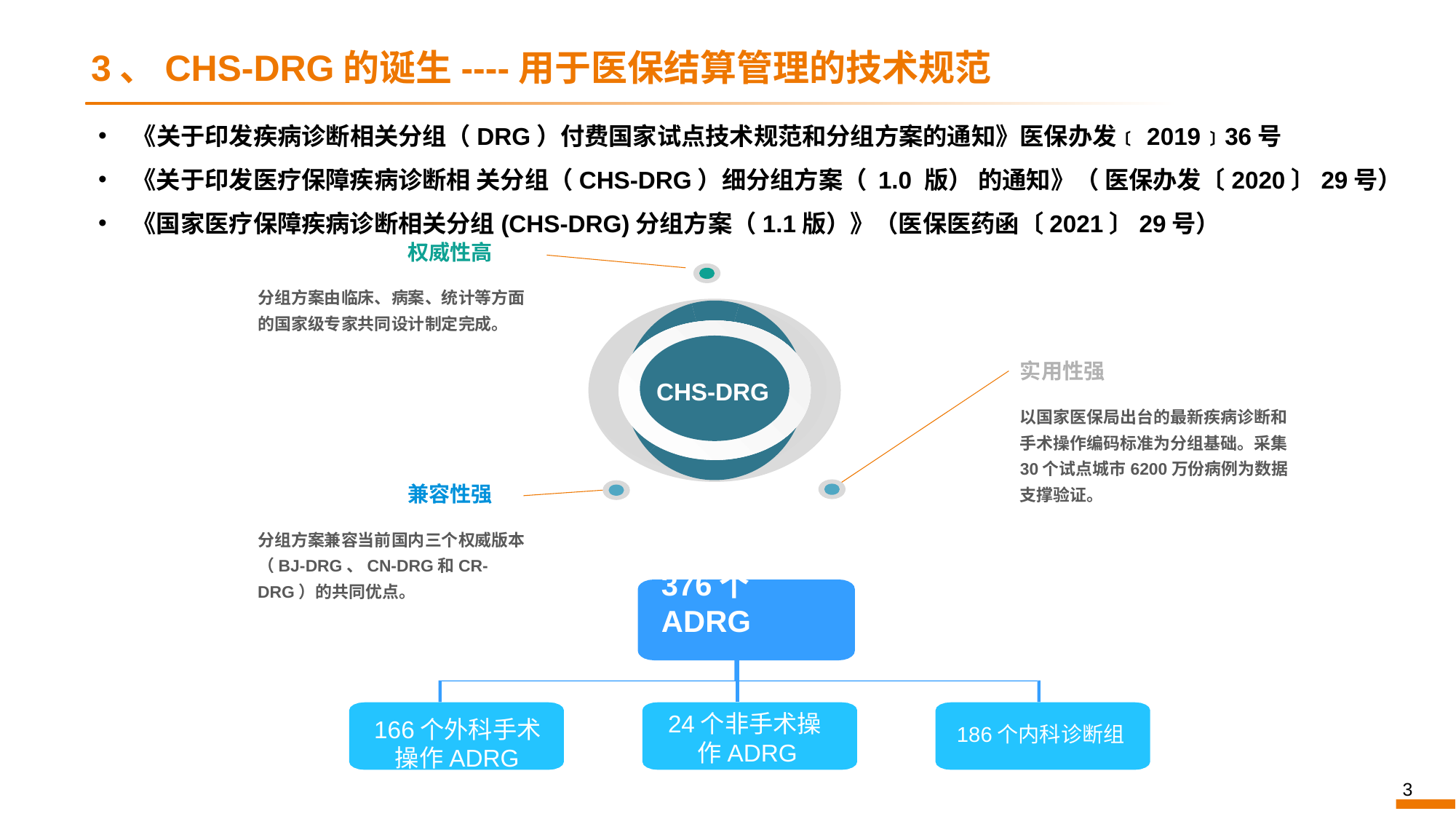

# 3、CHS-DRG的诞生----用于医保结算管理的技术规范
《关于印发疾病诊断相关分组（DRG）付费国家试点技术规范和分组方案的通知》医保办发﹝2019﹞36号
《关于印发医疗保障疾病诊断相 关分组（CHS-DRG）细分组方案（ 1.0 版） 的通知》（ 医保办发〔2020〕29号）
《国家医疗保障疾病诊断相关分组(CHS-DRG)分组方案（1.1版）》（医保医药函〔2021〕29号）

权威性高

### Chart

| Category |  |
|---|---|

现有信用机制
亟待完善
CHS-DRG

分组方案由临床、病案、统计等方面的国家级专家共同设计制定完成。
实用性强
以国家医保局出台的最新疾病诊断和手术操作编码标准为分组基础。采集30个试点城市6200万份病例为数据支撑验证。
兼容性强
分组方案兼容当前国内三个权威版本（BJ-DRG、CN-DRG和CR-DRG）的共同优点。

376个ADRG

24个非手术操作ADRG
166个外科手术操作ADRG
186个内科诊断组